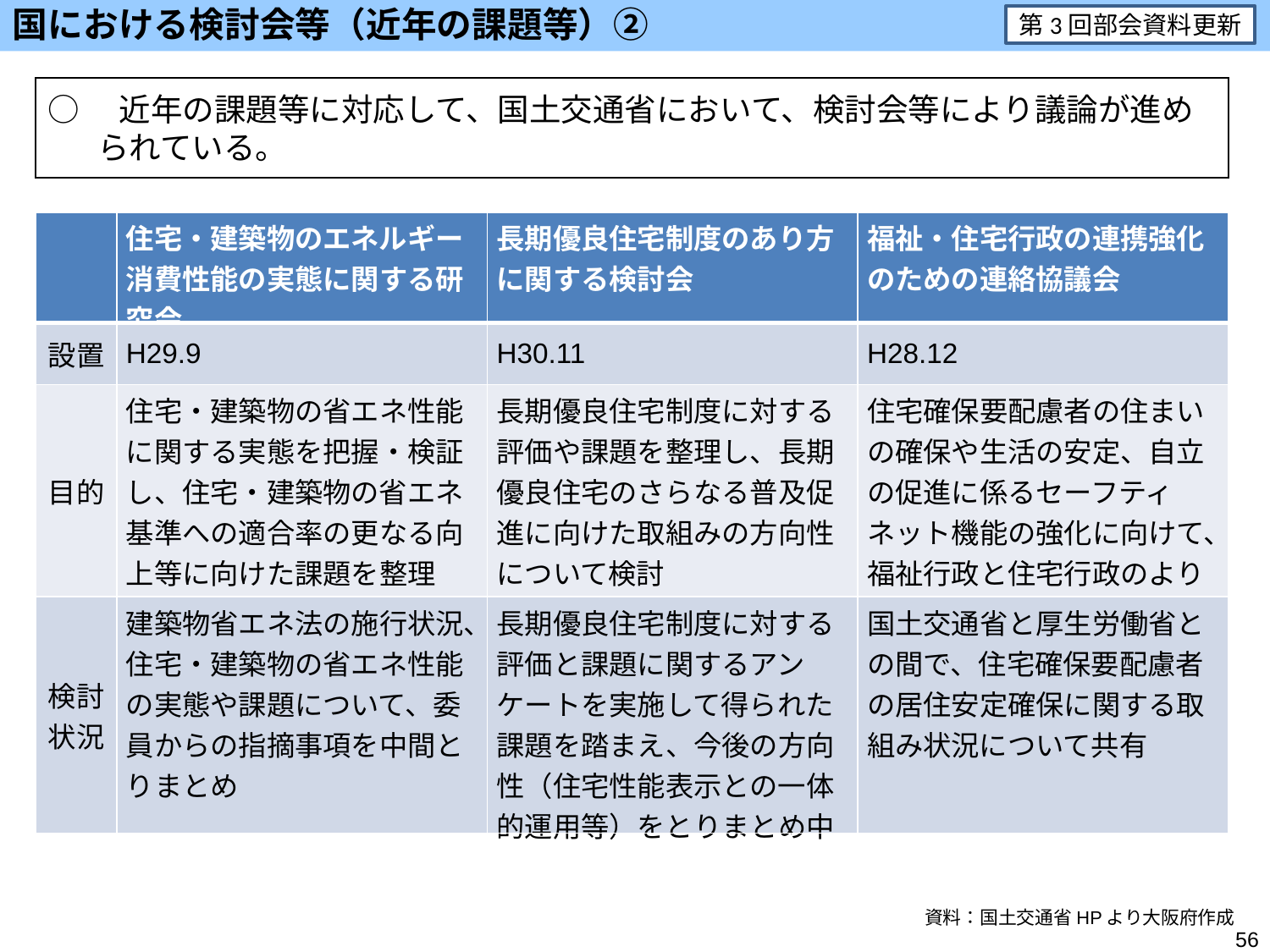

国における検討会等（近年の課題等）②
第3回部会資料更新
○　近年の課題等に対応して、国土交通省において、検討会等により議論が進められている。
|  | 住宅・建築物のエネルギー消費性能の実態に関する研究会 | 長期優良住宅制度のあり方に関する検討会 | 福祉・住宅行政の連携強化のための連絡協議会 |
| --- | --- | --- | --- |
| 設置 | H29.9 | H30.11 | H28.12 |
| 目的 | 住宅・建築物の省エネ性能に関する実態を把握・検証し、住宅・建築物の省エネ基準への適合率の更なる向上等に向けた課題を整理 | 長期優良住宅制度に対する評価や課題を整理し、長期優良住宅のさらなる普及促進に向けた取組みの方向性について検討 | 住宅確保要配慮者の住まいの確保や生活の安定、自立の促進に係るセーフティネット機能の強化に向けて、福祉行政と住宅行政のより一層の緊密な連携を図る |
| 検討状況 | 建築物省エネ法の施行状況、住宅・建築物の省エネ性能の実態や課題について、委員からの指摘事項を中間とりまとめ | 長期優良住宅制度に対する評価と課題に関するアンケートを実施して得られた課題を踏まえ、今後の方向性（住宅性能表示との一体的運用等）をとりまとめ中 | 国土交通省と厚生労働省との間で、住宅確保要配慮者の居住安定確保に関する取組み状況について共有 |
資料：国土交通省HPより大阪府作成
56